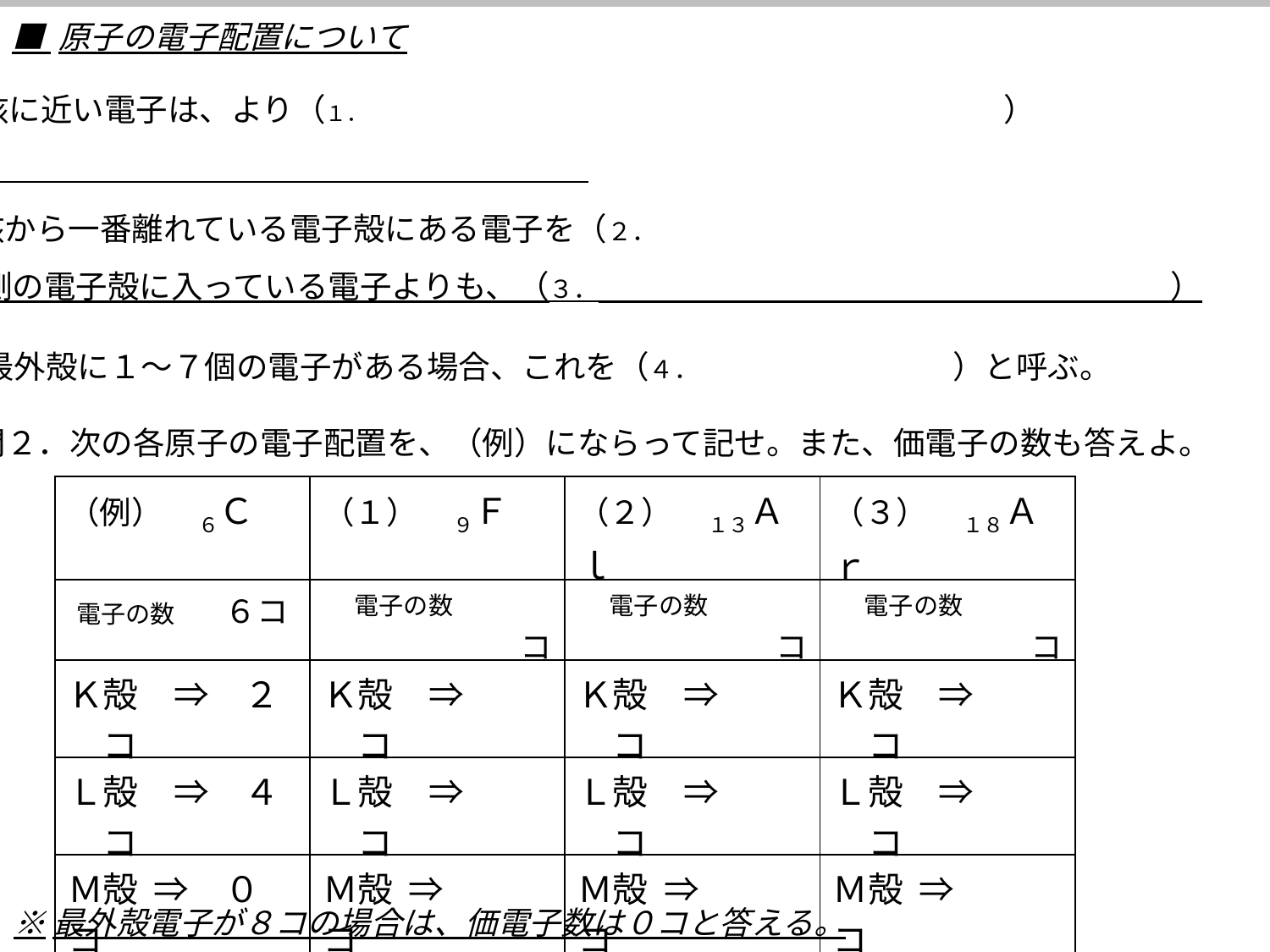

■ 原子の電子配置について
原子核に近い電子は、より（１．　　　　　　　　　　　　　　　　　　　　）
⇒
原子核から一番離れている電子殻にある電子を（２．　　　　　　　　　　　　　　　　　　　　）
⇒内側の電子殻に入っている電子よりも、（３．　　　　　　　　　　　　　　　　　　）
※最外殻に１～７個の電子がある場合、これを（４．　　　　　　　　）と呼ぶ。
問２．次の各原子の電子配置を、（例）にならって記せ。また、価電子の数も答えよ。
| （例）　６Ｃ | （１）　９Ｆ | （２）　１３Ａｌ | （３）　１８Ａｒ |
| --- | --- | --- | --- |
| 電子の数　　６コ | 電子の数　　　　コ | 電子の数　　　　コ | 電子の数　　　　コ |
| Ｋ殻　⇒　２　コ | Ｋ殻　⇒　　　コ | Ｋ殻　⇒　　　コ | Ｋ殻　⇒　　　コ |
| Ｌ殻　⇒　４　コ | Ｌ殻　⇒　　　コ | Ｌ殻　⇒　　　コ | Ｌ殻　⇒　　　コ |
| Ｍ殻 ⇒　０　コ | Ｍ殻 ⇒　　　コ | Ｍ殻 ⇒　　　コ | Ｍ殻 ⇒　　　コ |
| 書き方 Ｋ２、Ｌ４、Ｍ０ | 書き方 | 書き方 | 書き方 |
| 価電子　　４　コ | 価電子　　　　　コ | 価電子　　　　　コ | 価電子　　０　コ |
※最外殻電子が８コの場合は、価電子数は０コと答える。